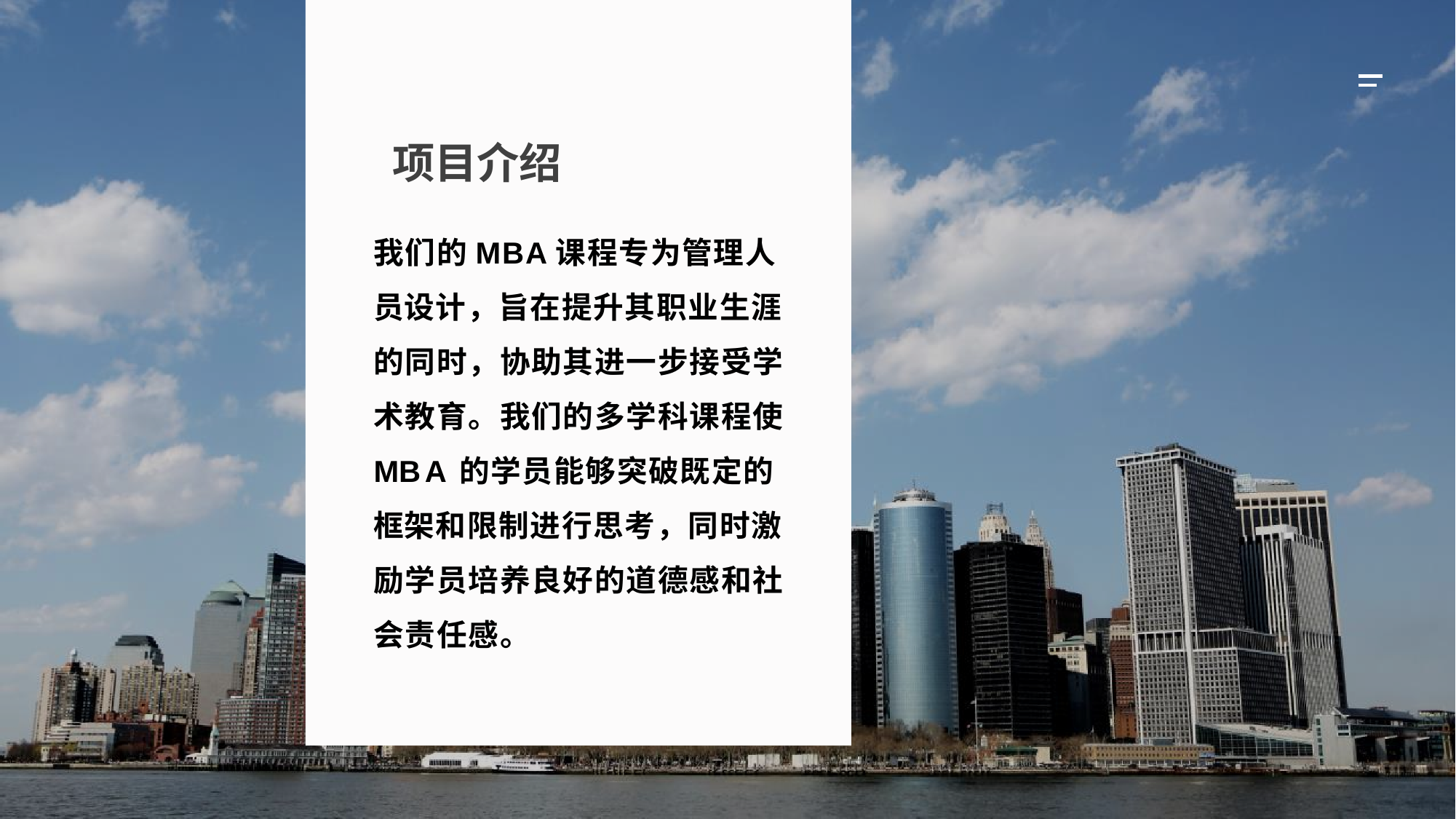

# 项目介绍
我们的MBA课程专为管理人员设计，旨在提升其职业生涯的同时，协助其进一步接受学术教育。我们的多学科课程使 MBA的学员能够突破既定的框架和限制进行思考，同时激励学员培养良好的道德感和社会责任感。